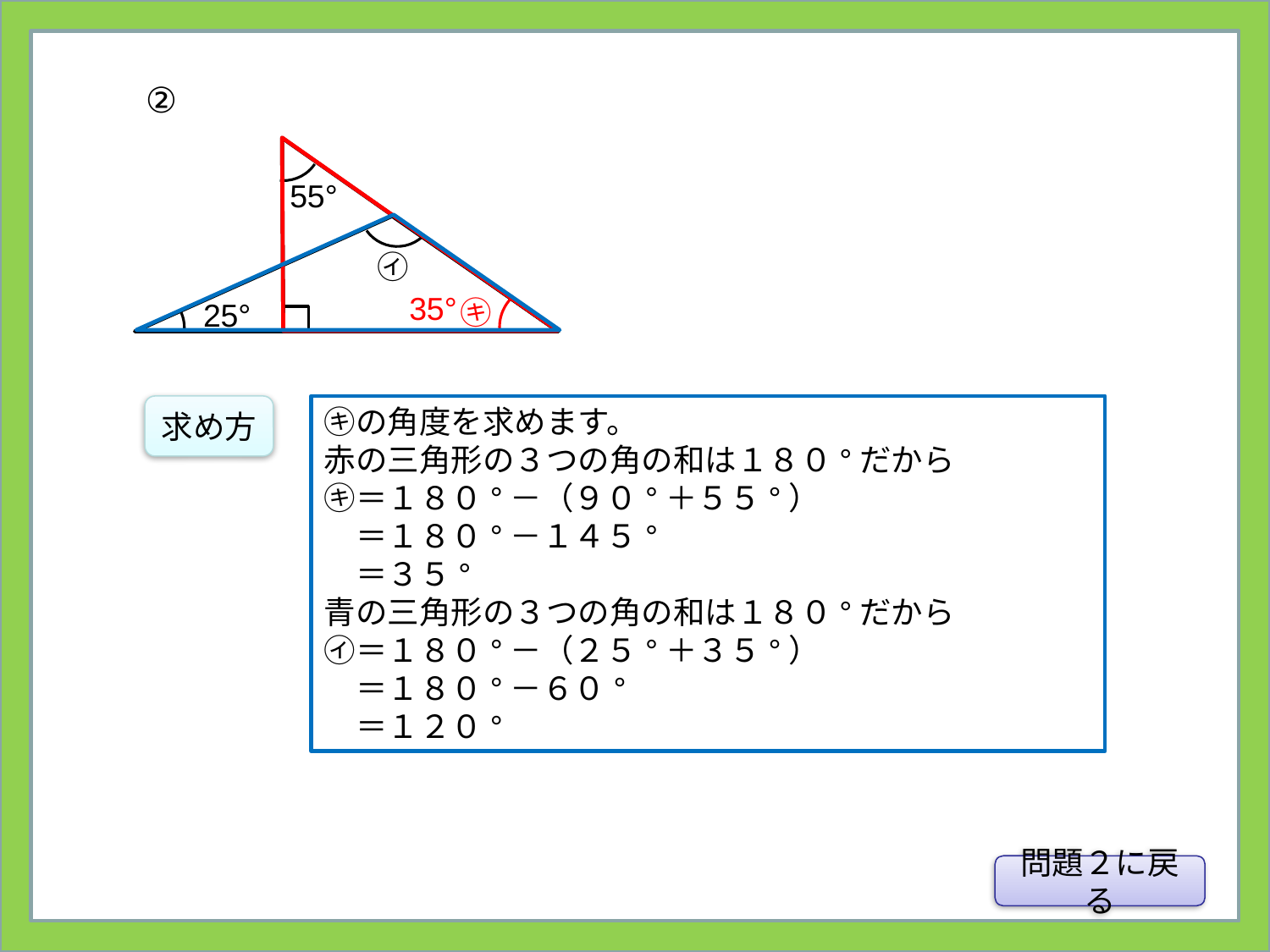

②

55°

㋑

35°

㋖
25°

求め方
㋖の角度を求めます。
赤の三角形の３つの角の和は１８０°だから
㋖＝１８０°－（９０°＋５５°）
　＝１８０°－１４５°
　＝３５°
青の三角形の３つの角の和は１８０°だから
㋑＝１８０°－（２５°＋３５°）
　＝１８０°－６０°
　＝１２０°
問題２に戻る